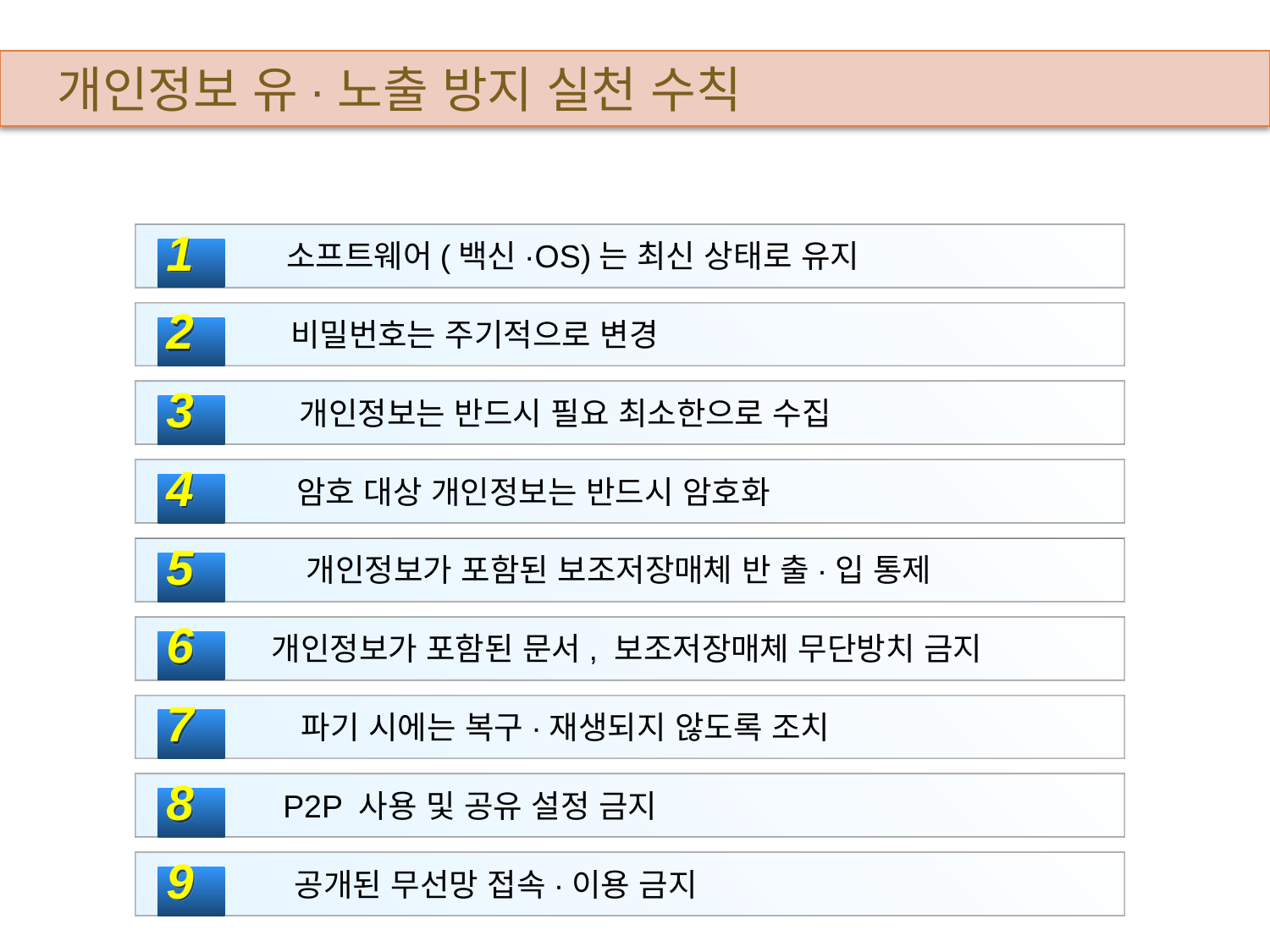

개인정보 유·노출 방지 실천 수칙
1

소프트웨어(백신·OS)는 최신 상태로 유지

2

비밀번호는 주기적으로 변경

3

개인정보는 반드시 필요 최소한으로 수집

4

암호 대상 개인정보는 반드시 암호화

5

개인정보가 포함된 보조저장매체 반 출·입 통제

6

개인정보가 포함된 문서, 보조저장매체 무단방치 금지

7

파기 시에는 복구·재생되지 않도록 조치

8

P2P 사용 및 공유 설정 금지

9

공개된 무선망 접속·이용 금지